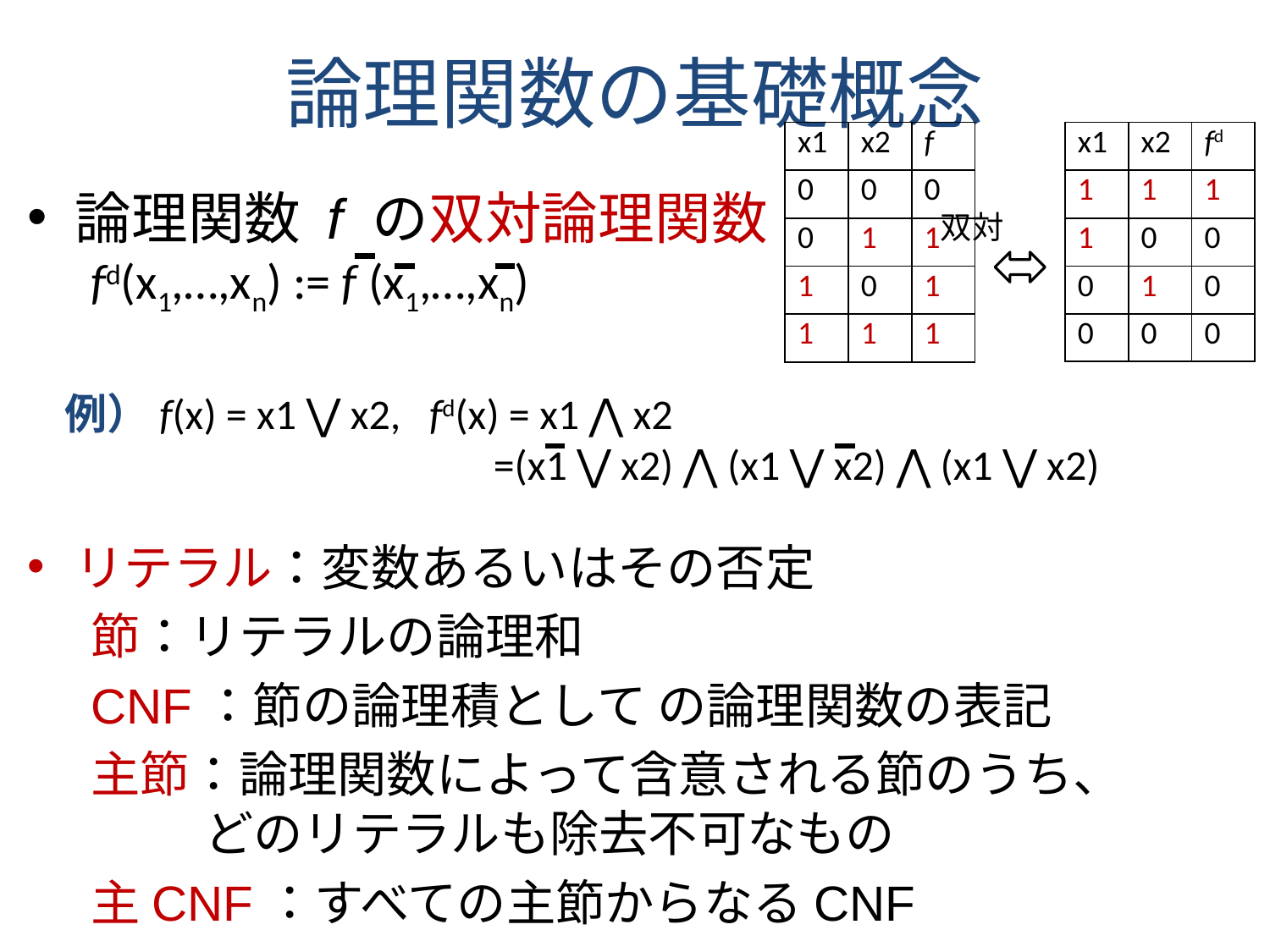

# 論理関数の基礎概念
| x1 | x2 | f |
| --- | --- | --- |
| 0 | 0 | 0 |
| 0 | 1 | 1 |
| 1 | 0 | 1 |
| 1 | 1 | 1 |
| x1 | x2 | fd |
| --- | --- | --- |
| 1 | 1 | 1 |
| 1 | 0 | 0 |
| 0 | 1 | 0 |
| 0 | 0 | 0 |
論理関数 f の双対論理関数
fd(x1,…,xn) := f (x1,…,xn)

リテラル：変数あるいはその否定
節：リテラルの論理和
CNF：節の論理積として の論理関数の表記
主節：論理関数によって含意される節のうち、
      どのリテラルも除去不可なもの
主CNF：すべての主節からなるCNF
双対

例）f(x) = x1 ⋁ x2,   fd(x) = x1 ⋀ x2
                                        =(x1 ⋁ x2) ⋀ (x1 ⋁ x2) ⋀ (x1 ⋁ x2)